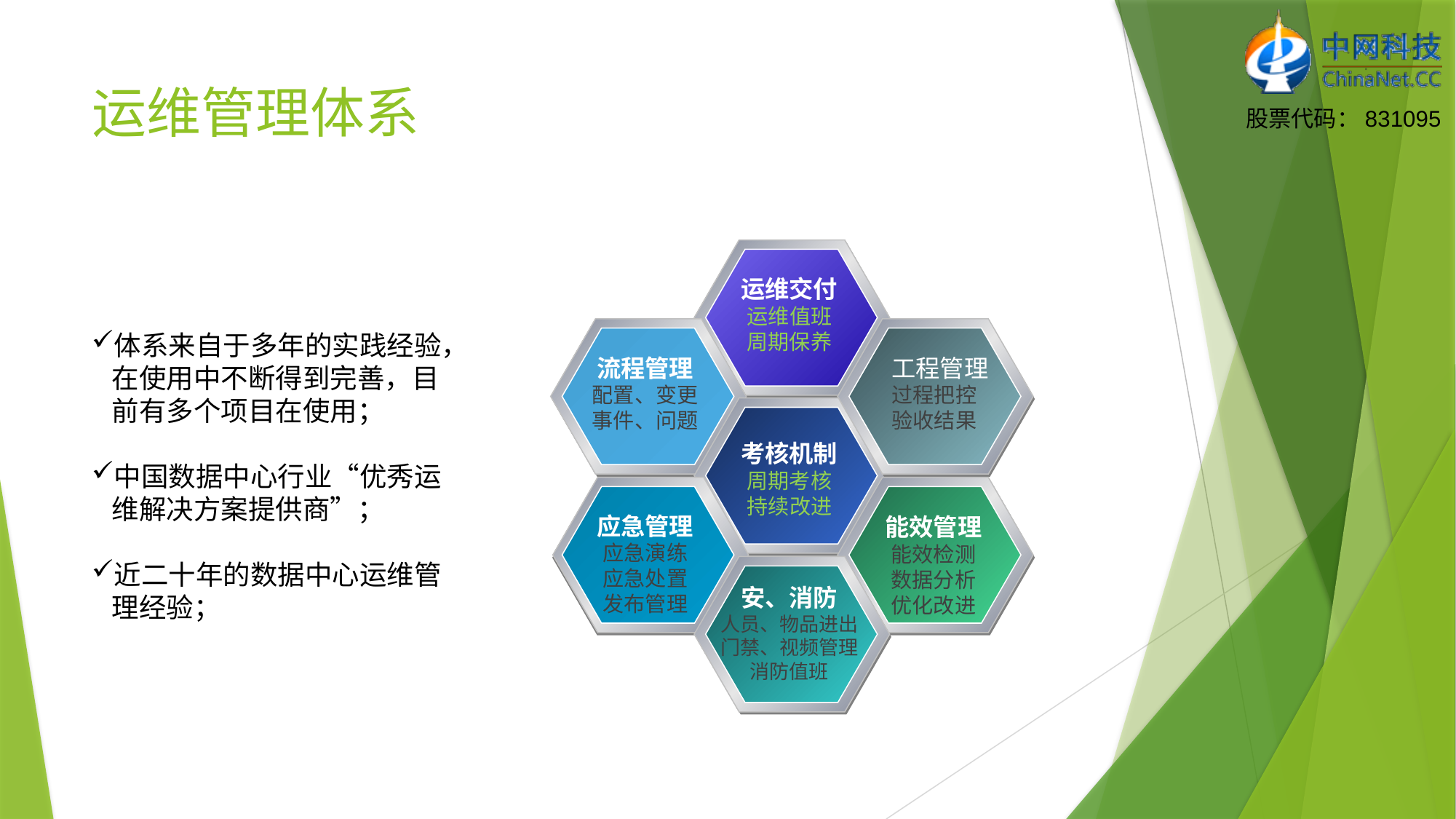

# 运维管理体系

运维交付
运维值班
周期保养

流程管理
配置、变更
事件、问题

工程管理
过程把控
验收结果
能效管理
能效检测
数据分析
优化改进

考核机制
周期考核
持续改进

应急管理
应急演练
应急处置
发布管理

安、消防
人员、物品进出
门禁、视频管理
消防值班
体系来自于多年的实践经验，在使用中不断得到完善，目前有多个项目在使用；

中国数据中心行业“优秀运维解决方案提供商”；

近二十年的数据中心运维管理经验；